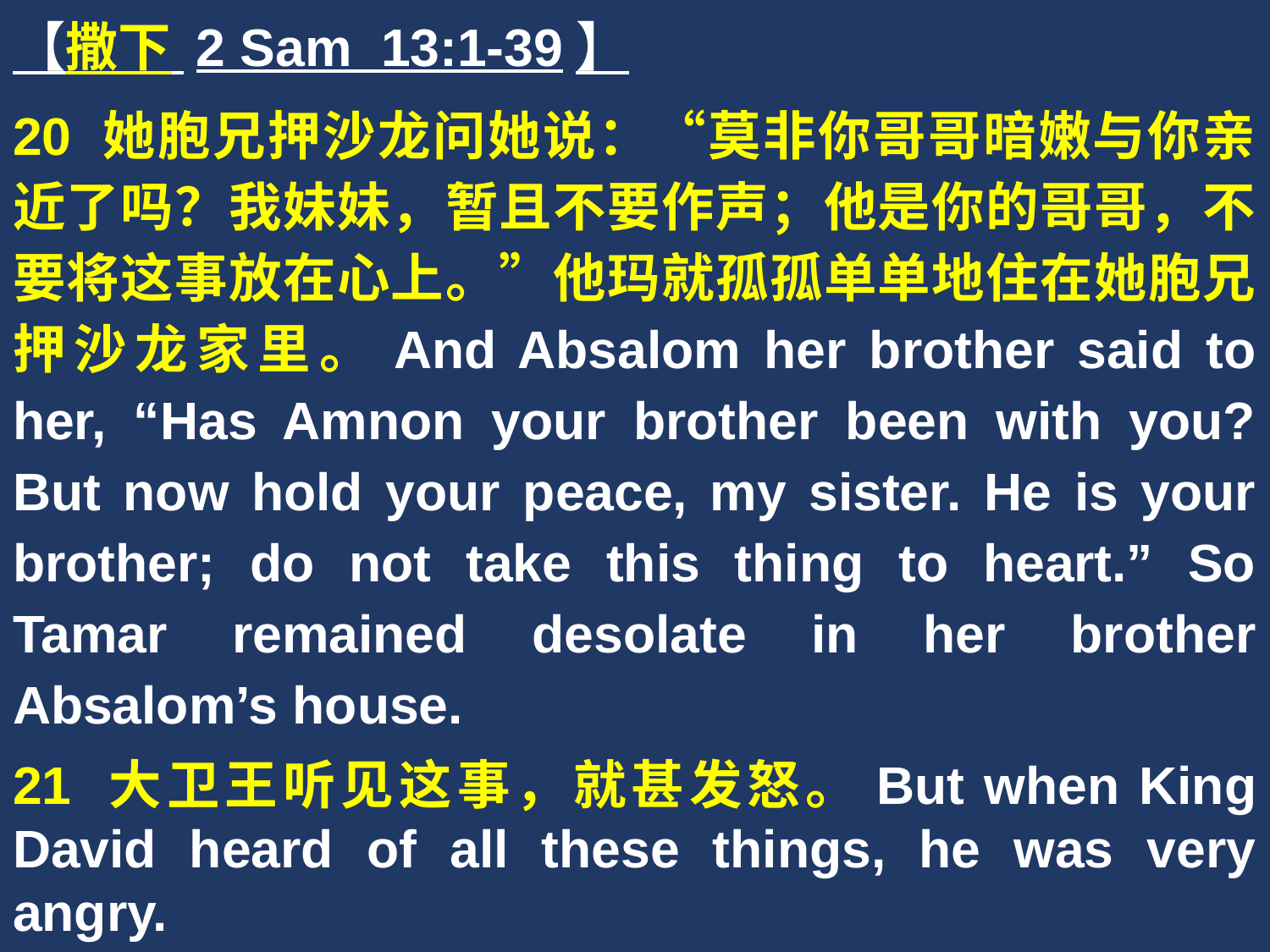

【撒下 2 Sam  13:1-39】
20 她胞兄押沙龙问她说：“莫非你哥哥暗嫩与你亲近了吗？我妹妹，暂且不要作声；他是你的哥哥，不要将这事放在心上。”他玛就孤孤单单地住在她胞兄押沙龙家里。And Absalom her brother said to her, “Has Amnon your brother been with you? But now hold your peace, my sister. He is your brother; do not take this thing to heart.” So Tamar remained desolate in her brother Absalom’s house.
21 大卫王听见这事，就甚发怒。But when King David heard of all these things, he was very angry.